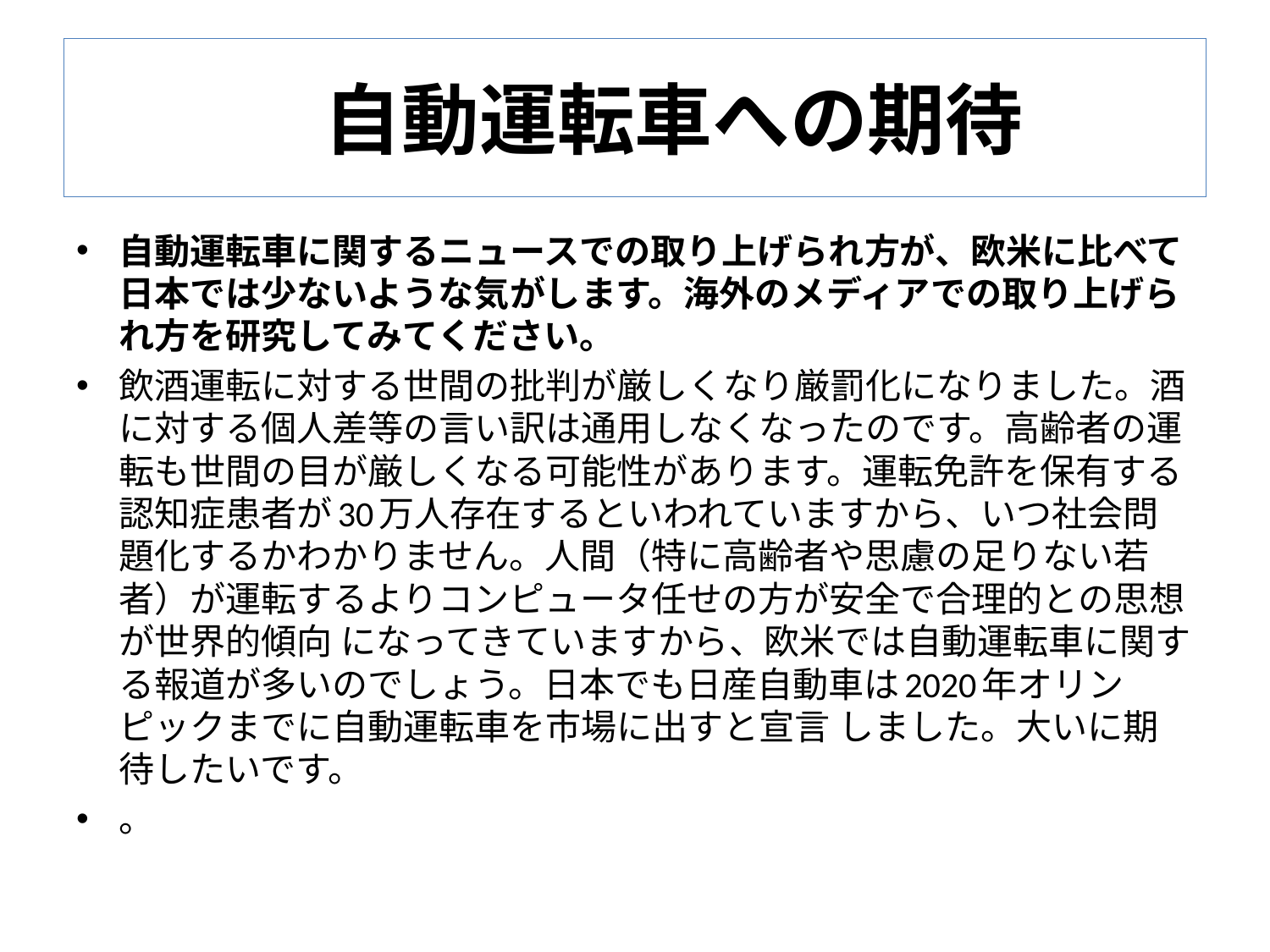

# 自動運転車への期待
自動運転車に関するニュースでの取り上げられ方が、欧米に比べて日本では少ないような気がします。海外のメディアでの取り上げられ方を研究してみてください。
飲酒運転に対する世間の批判が厳しくなり厳罰化になりました。酒に対する個人差等の言い訳は通用しなくなったのです。高齢者の運転も世間の目が厳しくなる可能性があります。運転免許を保有する認知症患者が30万人存在するといわれていますから、いつ社会問題化するかわかりません。人間（特に高齢者や思慮の足りない若者）が運転するよりコンピュータ任せの方が安全で合理的との思想が世界的傾向 になってきていますから、欧米では自動運転車に関する報道が多いのでしょう。日本でも日産自動車は2020年オリンピックまでに自動運転車を市場に出すと宣言 しました。大いに期待したいです。
。